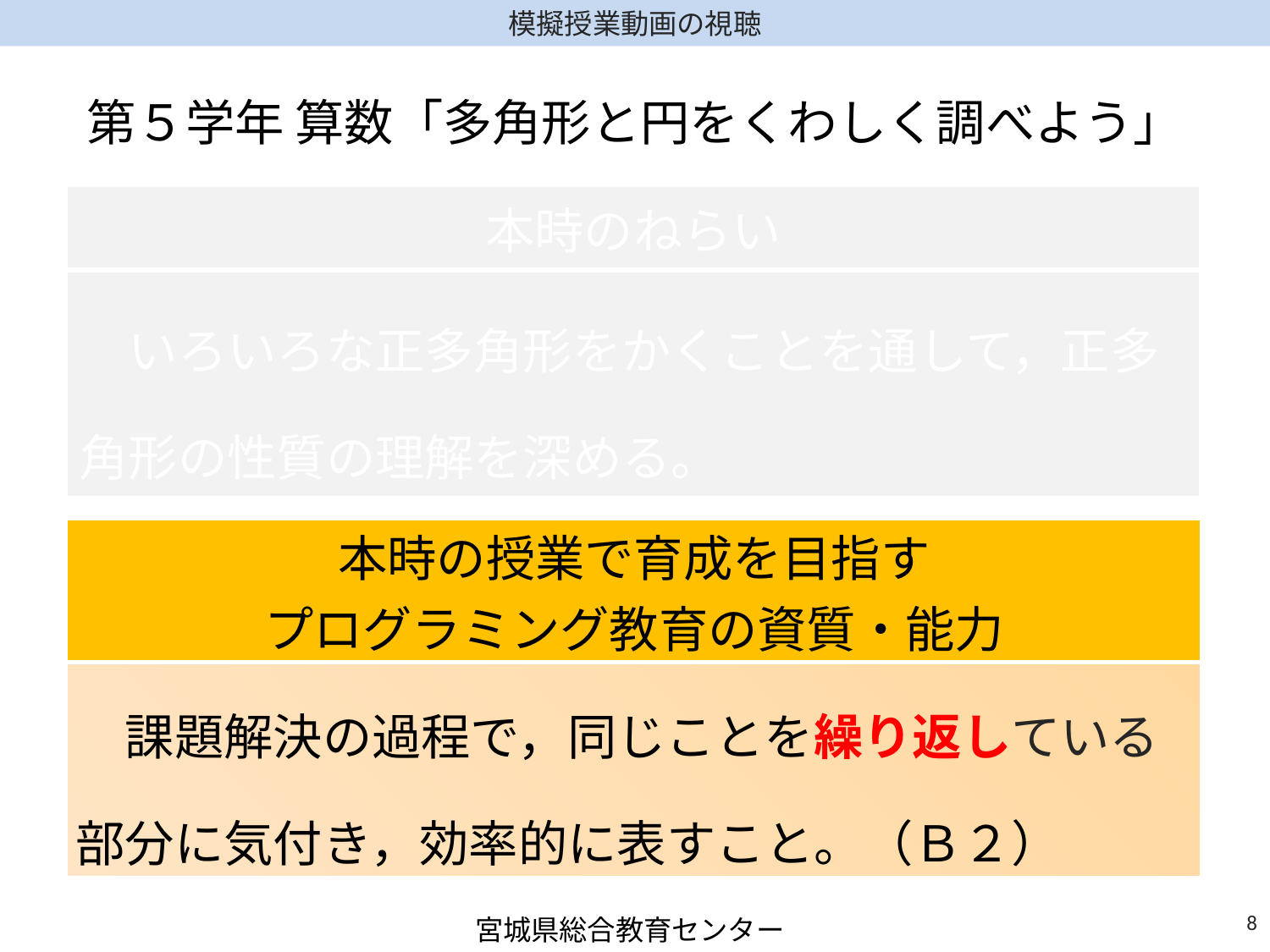

第５学年 算数「多角形と円をくわしく調べよう」
| 本時のねらい |
| --- |
| いろいろな正多角形をかくことを通して，正多角形の性質の理解を深める。 |

| 本時の授業で育成を目指す プログラミング教育の資質・能力 |
| --- |
| 課題解決の過程で，同じことを繰り返している 部分に気付き，効率的に表すこと。（Ｂ２） |
8